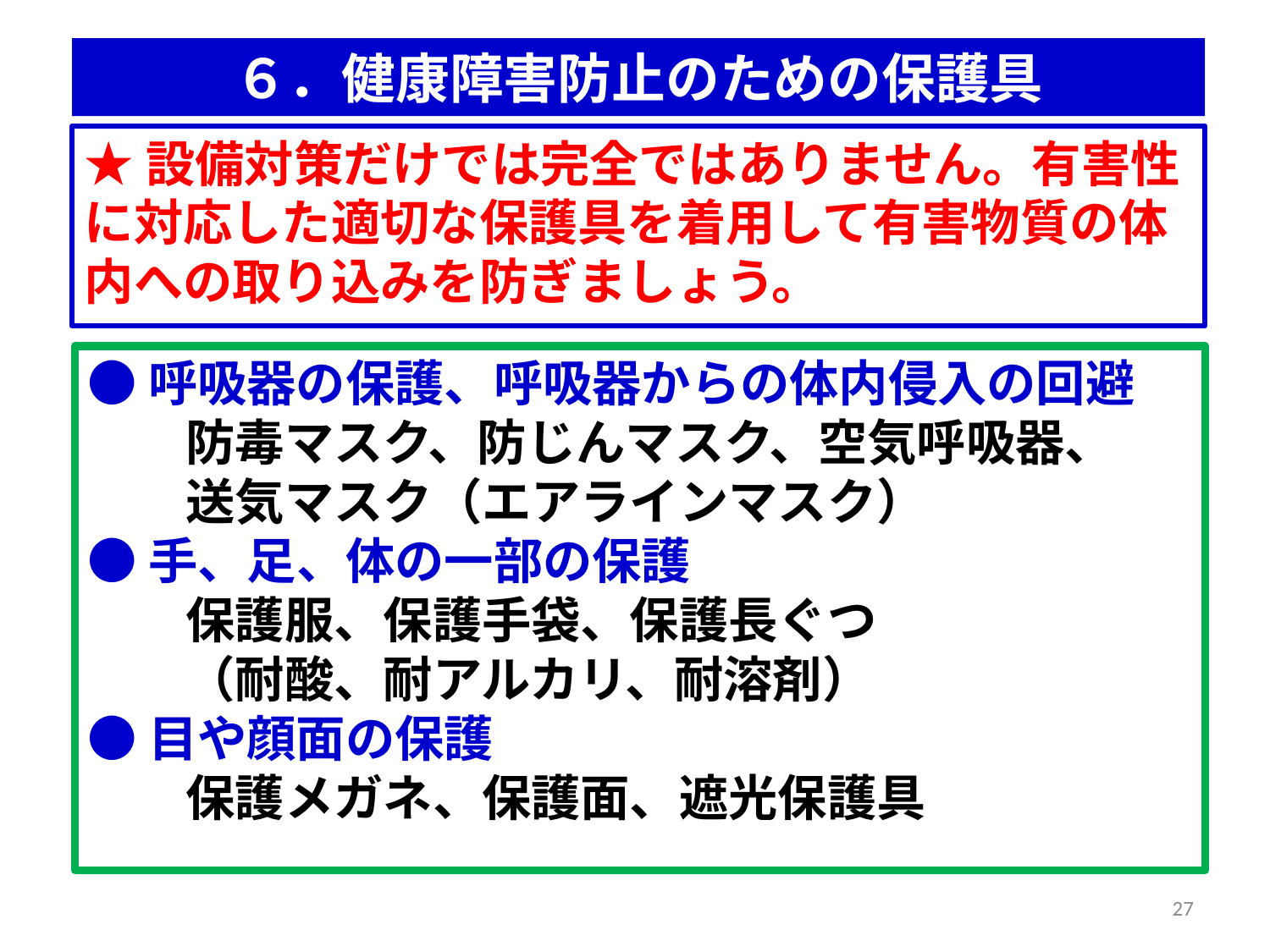

# ６．健康障害防止のための保護具
★設備対策だけでは完全ではありません。有害性に対応した適切な保護具を着用して有害物質の体内への取り込みを防ぎましょう。
●呼吸器の保護、呼吸器からの体内侵入の回避
　　防毒マスク、防じんマスク、空気呼吸器、
　　送気マスク（エアラインマスク）
●手、足、体の一部の保護
　　保護服、保護手袋、保護長ぐつ
　　（耐酸、耐アルカリ、耐溶剤）
●目や顔面の保護
　　保護メガネ、保護面、遮光保護具

27